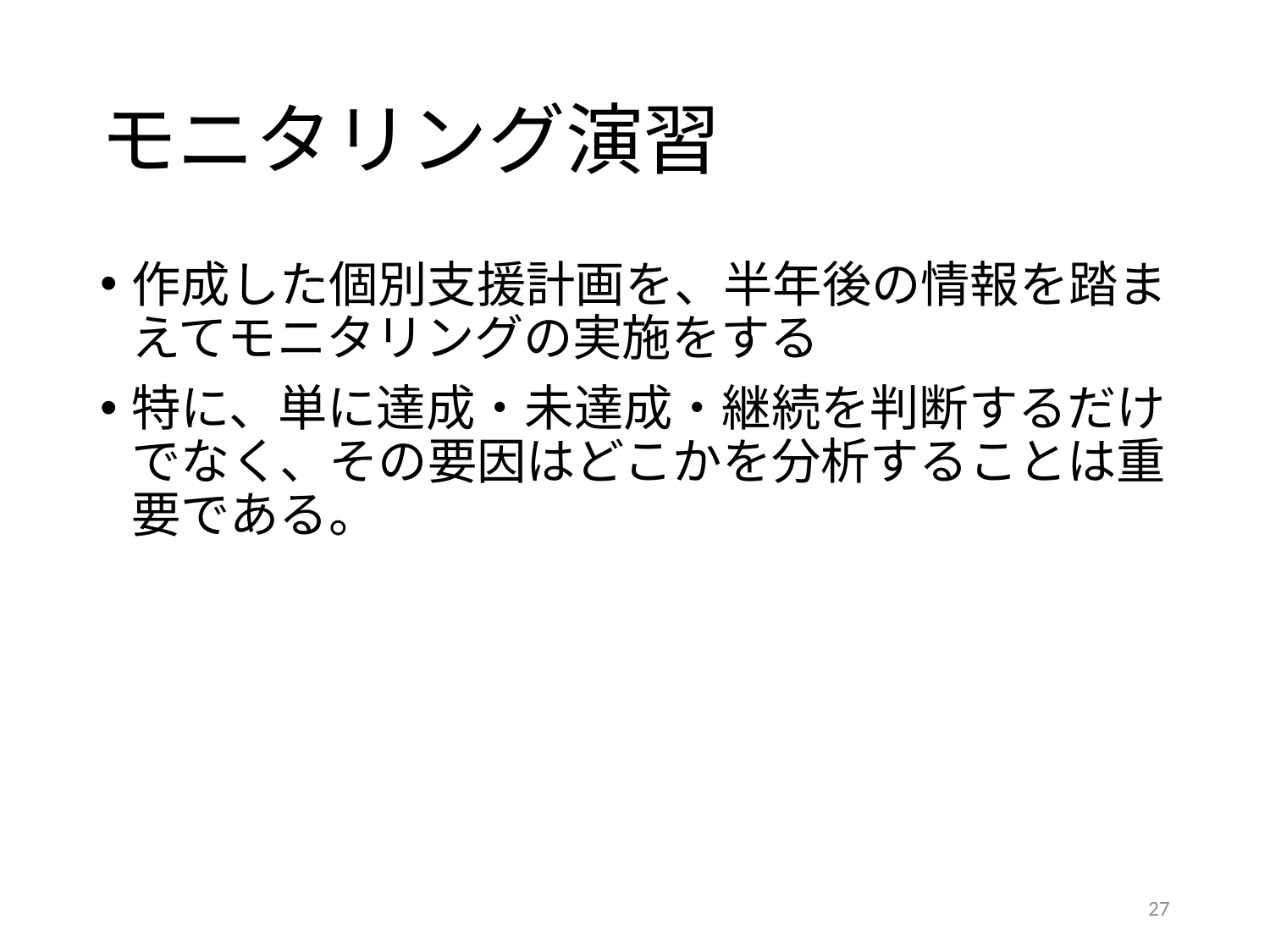

# モニタリング演習
作成した個別支援計画を、半年後の情報を踏まえてモニタリングの実施をする
特に、単に達成・未達成・継続を判断するだけでなく、その要因はどこかを分析することは重要である。

27